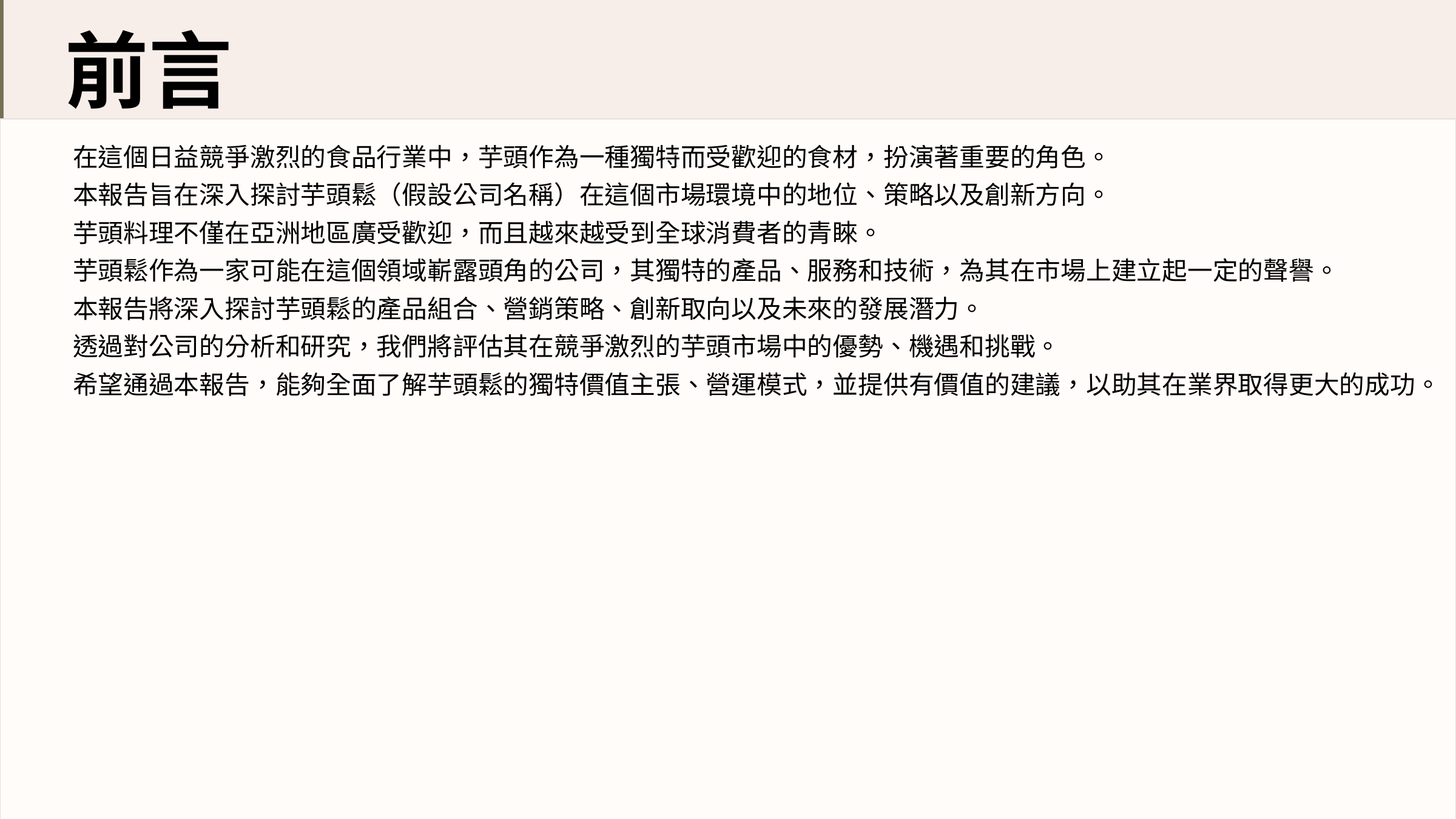

前言

在這個日益競爭激烈的食品行業中，芋頭作為一種獨特而受歡迎的食材，扮演著重要的角色。
本報告旨在深入探討芋頭鬆（假設公司名稱）在這個市場環境中的地位、策略以及創新方向。
芋頭料理不僅在亞洲地區廣受歡迎，而且越來越受到全球消費者的青睞。
芋頭鬆作為一家可能在這個領域嶄露頭角的公司，其獨特的產品、服務和技術，為其在市場上建立起一定的聲譽。
本報告將深入探討芋頭鬆的產品組合、營銷策略、創新取向以及未來的發展潛力。
透過對公司的分析和研究，我們將評估其在競爭激烈的芋頭市場中的優勢、機遇和挑戰。
希望通過本報告，能夠全面了解芋頭鬆的獨特價值主張、營運模式，並提供有價值的建議，以助其在業界取得更大的成功。